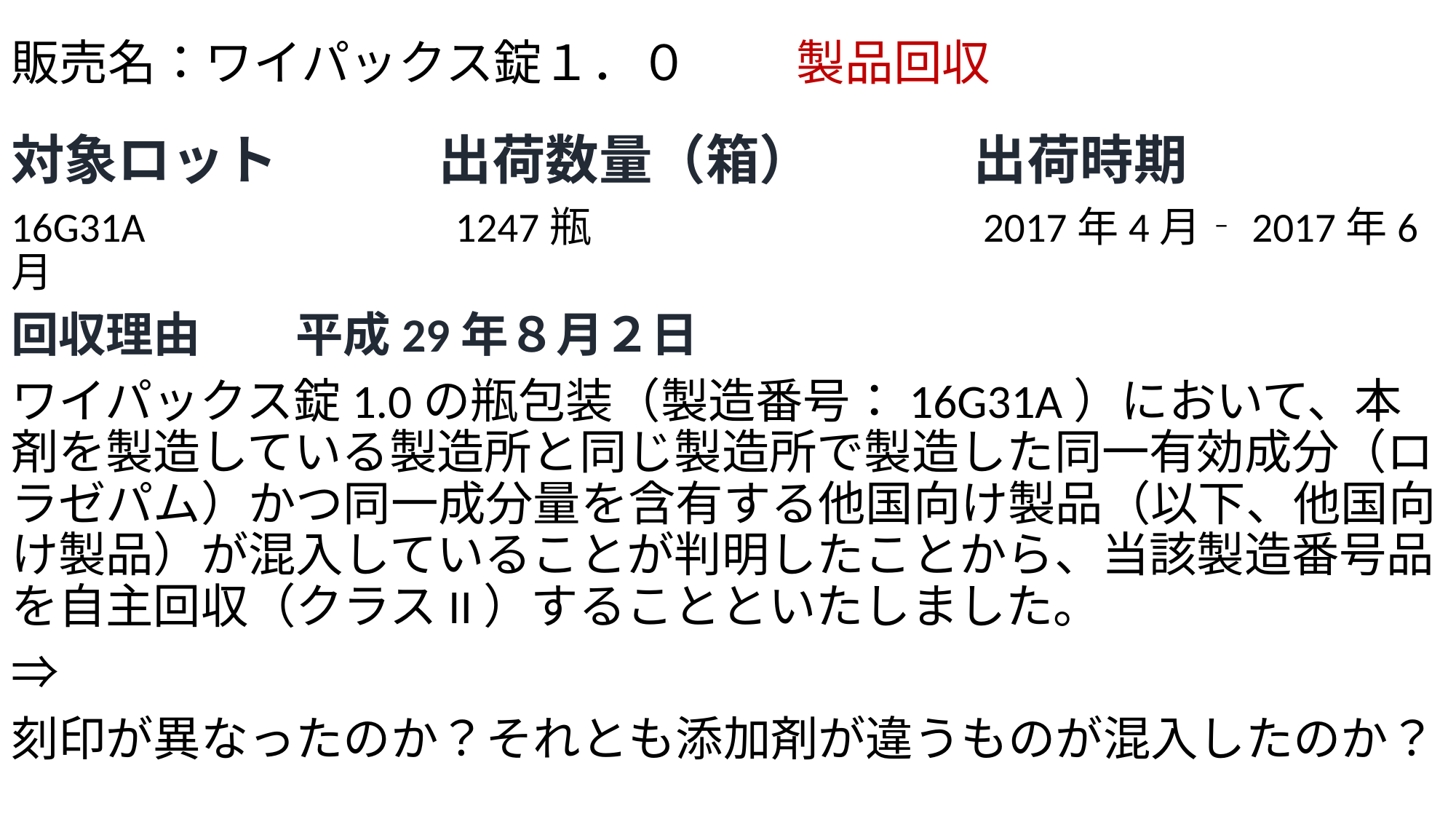

# 販売名：ワイパックス錠１．０ 　　製品回収
対象ロット　　　出荷数量（箱）　　　出荷時期
16G31A　　　　　　　1247瓶　　　　　 　　　　2017年4月‐2017年6月
回収理由　　平成29年８月２日
ワイパックス錠1.0の瓶包装（製造番号：16G31A）において、本剤を製造している製造所と同じ製造所で製造した同一有効成分（ロラゼパム）かつ同一成分量を含有する他国向け製品（以下、他国向け製品）が混入していることが判明したことから、当該製造番号品を自主回収（クラスII）することといたしました。
⇒
刻印が異なったのか？それとも添加剤が違うものが混入したのか？